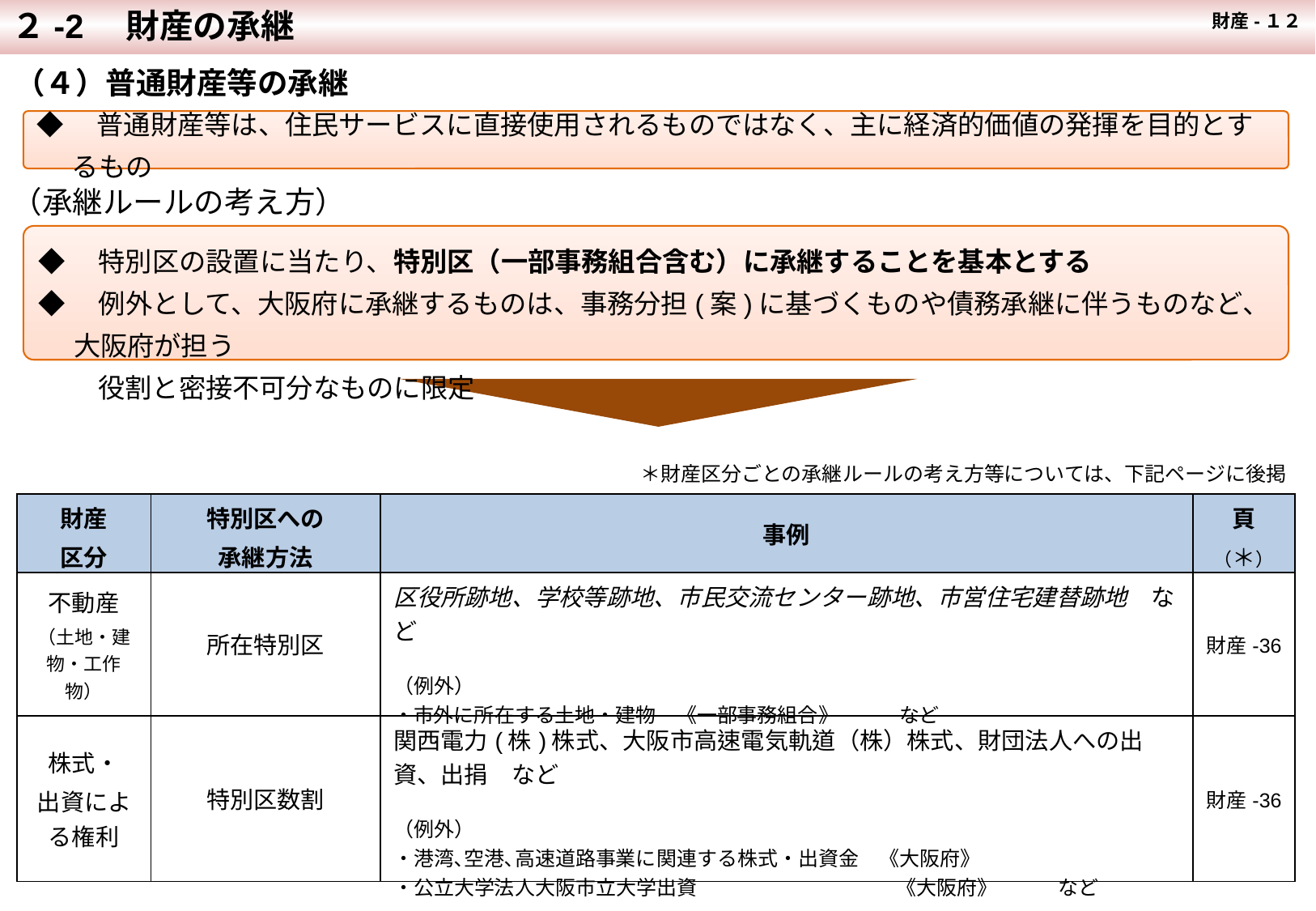

２-2　財産の承継
財産-１２
（４）普通財産等の承継
◆　普通財産等は、住民サービスに直接使用されるものではなく、主に経済的価値の発揮を目的とするもの
（承継ルールの考え方）
◆　特別区の設置に当たり、特別区（一部事務組合含む）に承継することを基本とする
◆　例外として、大阪府に承継するものは、事務分担(案)に基づくものや債務承継に伴うものなど､大阪府が担う
　　 役割と密接不可分なものに限定

＊財産区分ごとの承継ルールの考え方等については、下記ページに後掲
| 財産 区分 | 特別区への 承継方法 | 事例 | 頁 （＊） |
| --- | --- | --- | --- |
| 不動産 （土地・建物・工作物） | 所在特別区 | 区役所跡地、学校等跡地、市民交流センター跡地、市営住宅建替跡地　など　 （例外） ・市外に所在する土地・建物　《一部事務組合》　　　など | 財産-36 |
| 株式・ 出資による権利 | 特別区数割 | 関西電力(株)株式、大阪市高速電気軌道（株）株式、財団法人への出資、出捐　など （例外） ・港湾､空港､高速道路事業に関連する株式・出資金　《大阪府》 ・公立大学法人大阪市立大学出資　　　　　 　　　　 《大阪府》　　　など | 財産-36 |